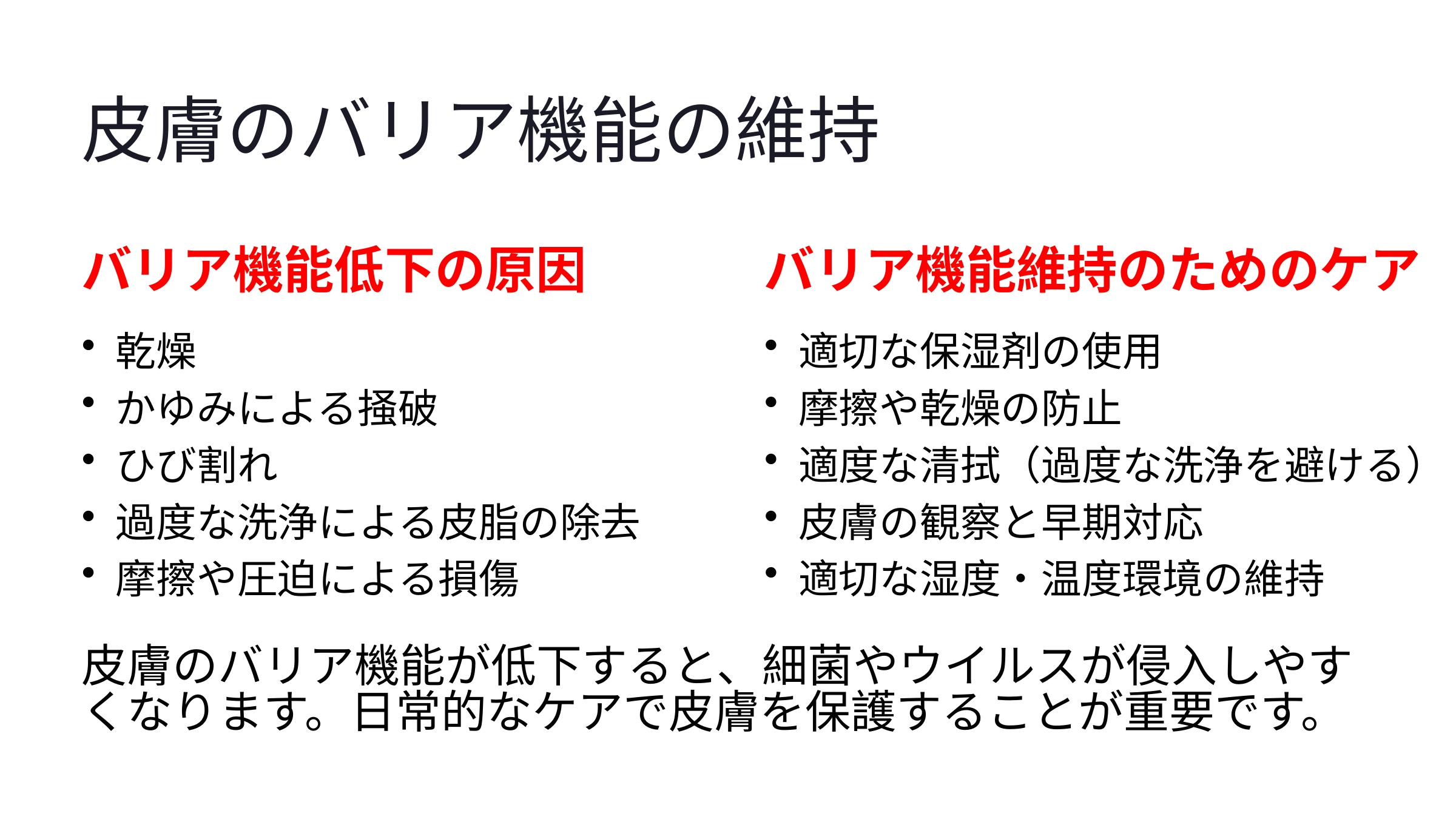

皮膚のバリア機能の維持
バリア機能低下の原因
バリア機能維持のためのケア
乾燥
適切な保湿剤の使用
かゆみによる掻破
摩擦や乾燥の防止
ひび割れ
適度な清拭（過度な洗浄を避ける）
過度な洗浄による皮脂の除去
皮膚の観察と早期対応
摩擦や圧迫による損傷
適切な湿度・温度環境の維持
皮膚のバリア機能が低下すると、細菌やウイルスが侵入しやすくなります。日常的なケアで皮膚を保護することが重要です。